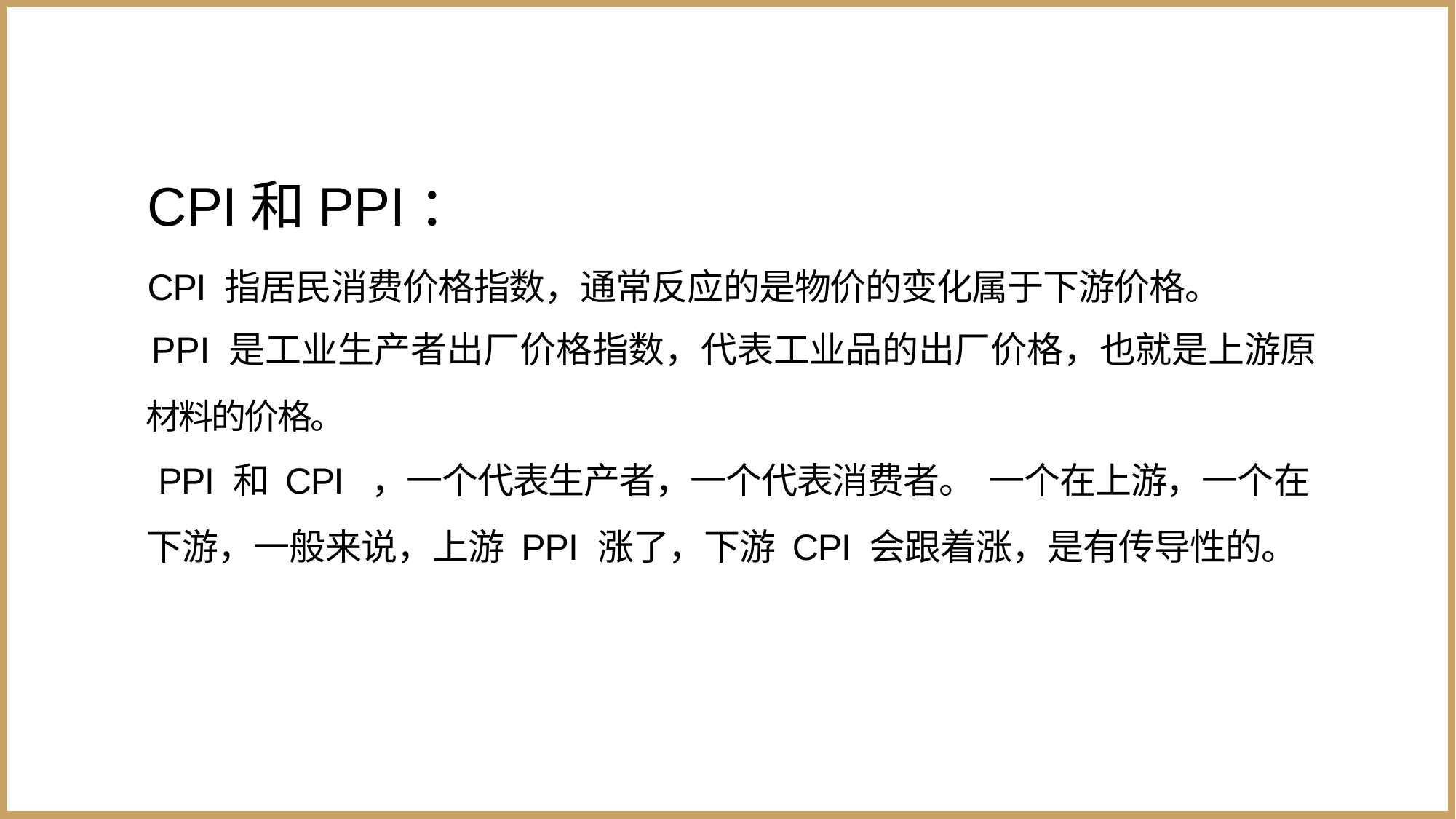

CPI和PPI：
CPI 指居民消费价格指数，通常反应的是物价的变化属于下游价格。
PPI 是工业生产者出厂价格指数，代表工业品的出厂价格，也就是上游原
材料的价格。
PPI 和 CPI  ，一个代表生产者，一个代表消费者。  一个在上游，一个在
下游，一般来说，上游 PPI 涨了，下游 CPI 会跟着涨，是有传导性的。